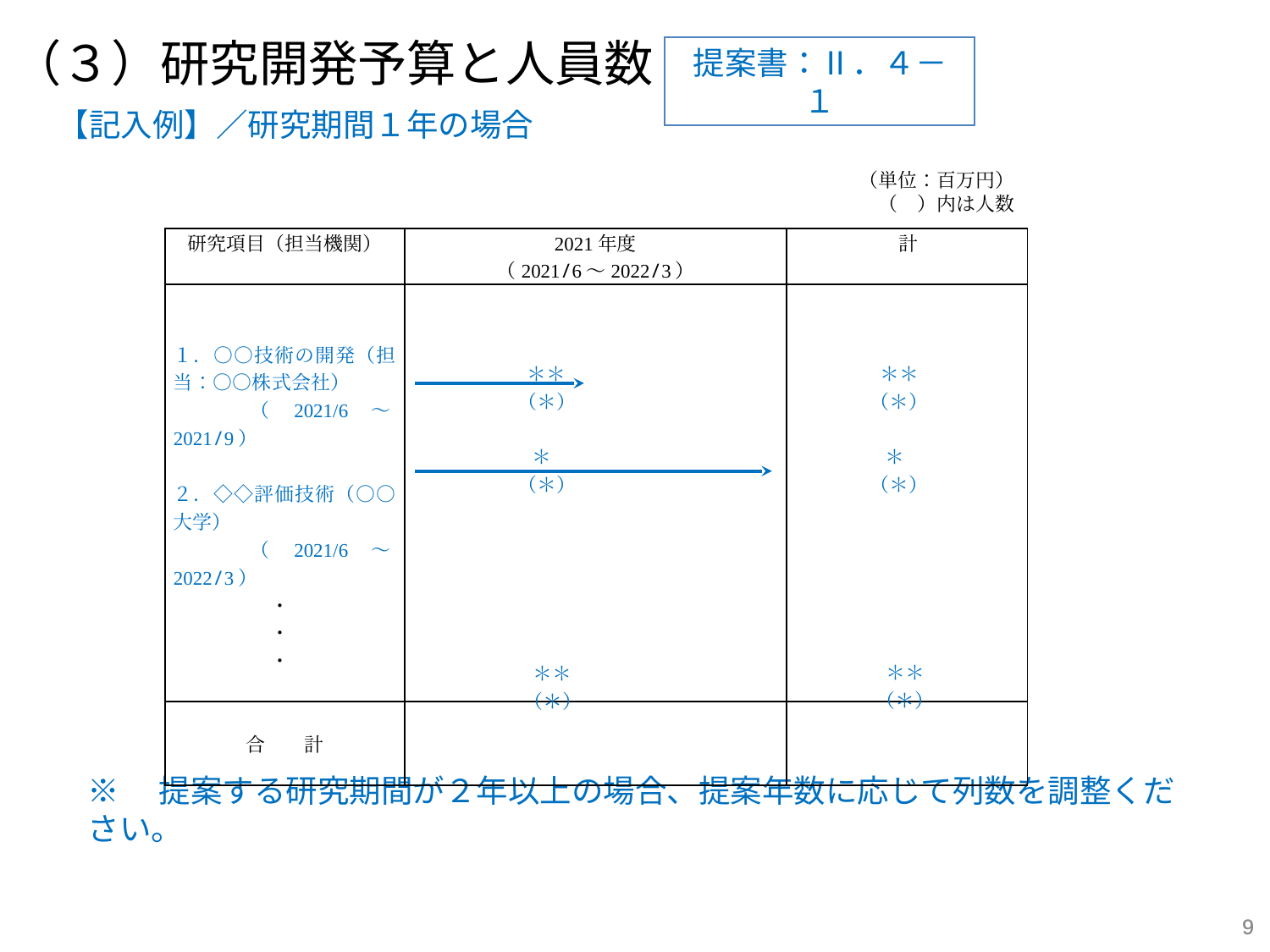

（３）研究開発予算と人員数
提案書：Ⅱ．４－１
【記入例】／研究期間１年の場合
（単位：百万円）
（　）内は人数
| 研究項目（担当機関） | 2021年度 （2021/6～2022/3） | 計 |
| --- | --- | --- |
| １．○○技術の開発（担当：○○株式会社） 　　（2021/6～2021/9） 　 ２．◇◇評価技術（○○大学） 　　（2021/6～2022/3） 　　　　　・ 　　　　　・ 　　　　　・ |  |  |
| 合　　計 |  |  |

 ＊＊
（＊）

  ＊
（＊）

 ＊＊
（＊）

  ＊
（＊）

 ＊＊
（＊）
 ＊＊
（＊）
※　提案する研究期間が２年以上の場合、提案年数に応じて列数を調整ください。
9
9